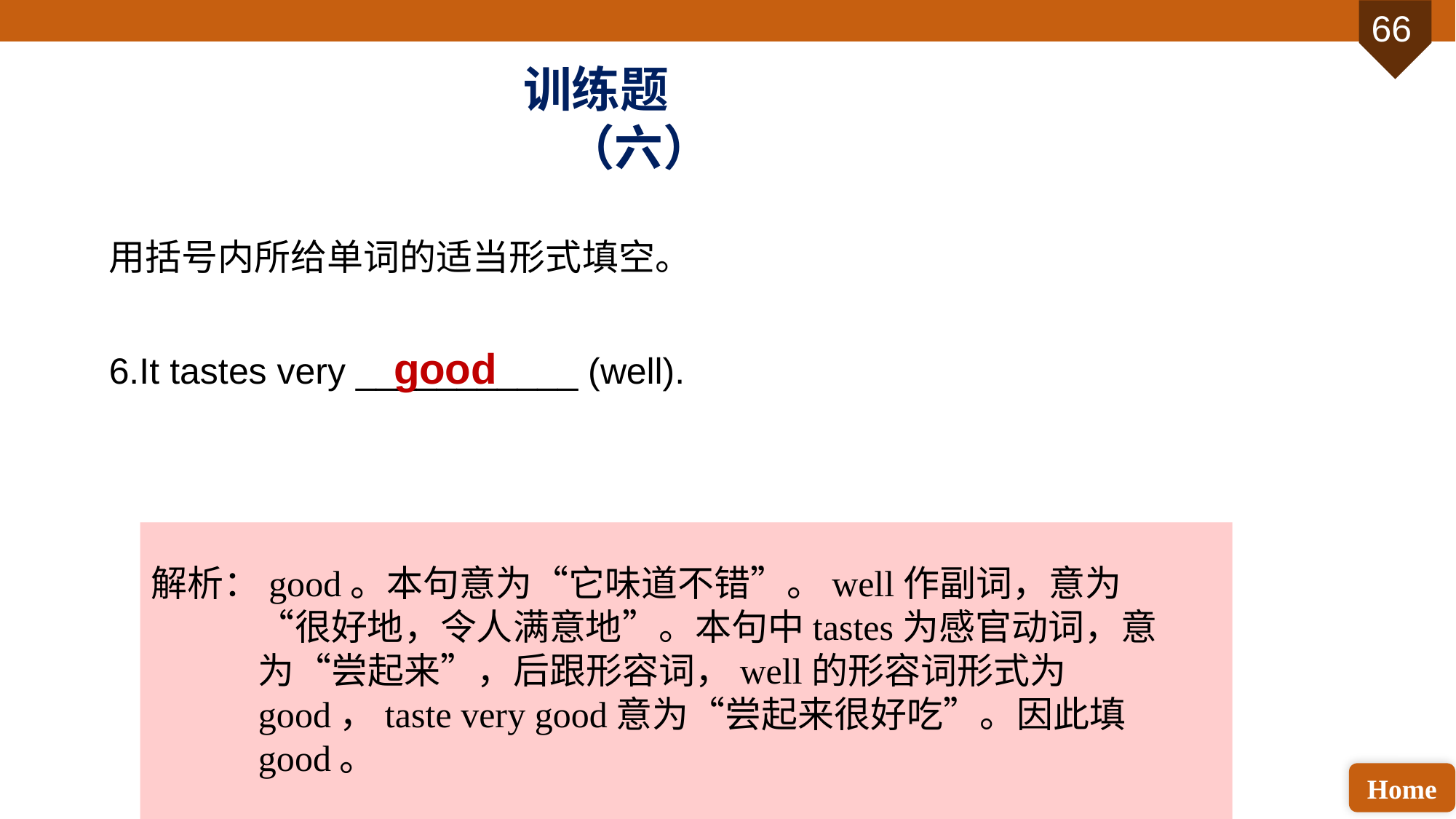

训练题（六）
用括号内所给单词的适当形式填空。

6.It tastes very ___________ (well).
good

解析：good。本句意为“它味道不错”。well作副词，意为“很好地，令人满意地”。本句中tastes为感官动词，意为“尝起来”，后跟形容词，well的形容词形式为good，taste very good意为“尝起来很好吃”。因此填good。